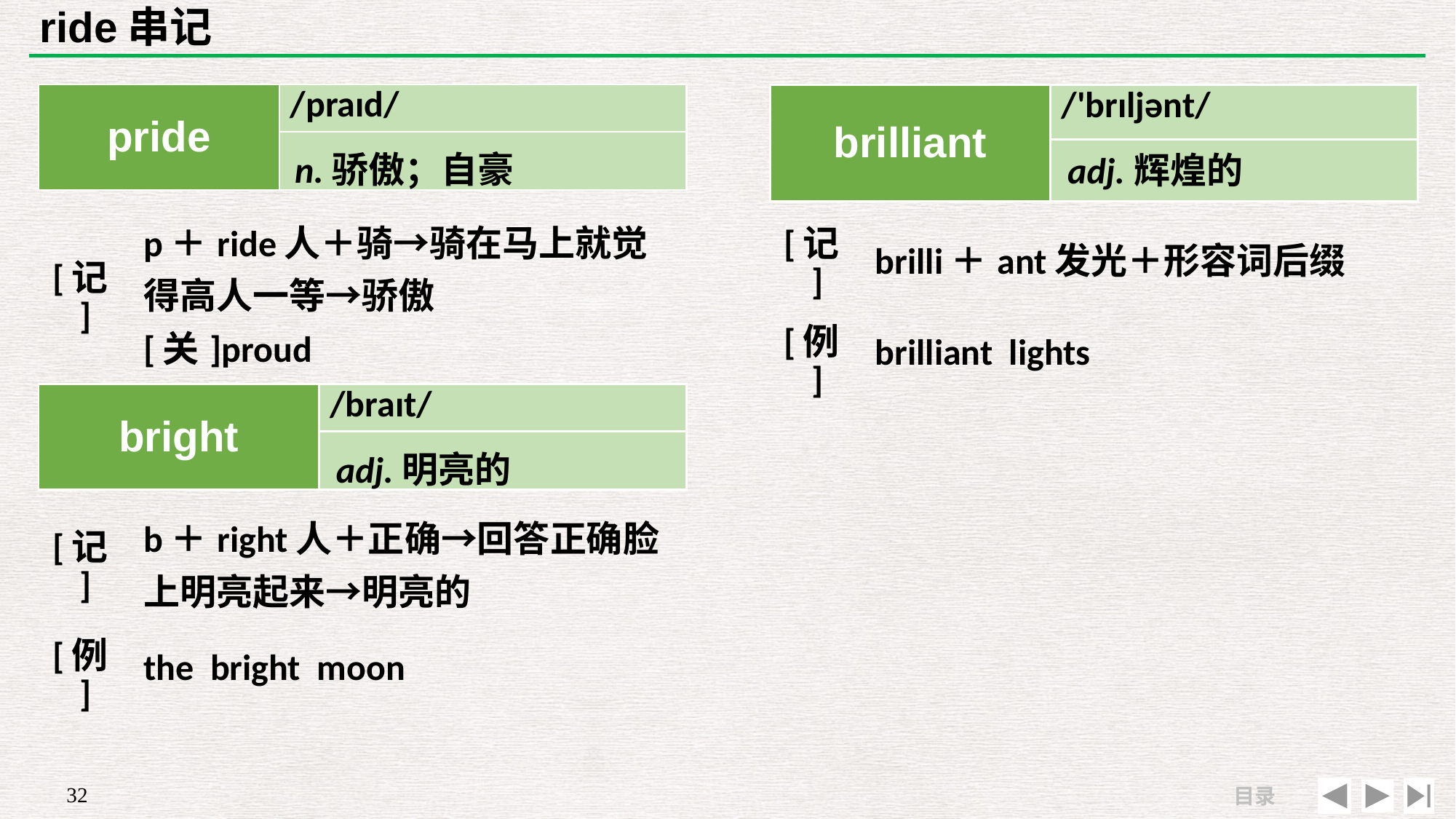

# ride串记

| pride | /praɪd/ |
| --- | --- |
|  |  |
| brilliant | /'brɪljənt/ |
| --- | --- |
|  |  |
n.骄傲；自豪
adj.辉煌的
| [记] | p＋ride人＋骑→骑在马上就觉得高人一等→骄傲 [关]proud |
| --- | --- |
|  |  |
| [记] | brilli＋ant发光＋形容词后缀 |
| --- | --- |
| [例] | brilliant lights |
| bright | /braɪt/ |
| --- | --- |
|  |  |
adj.明亮的
| [记] | b＋right人＋正确→回答正确脸上明亮起来→明亮的 |
| --- | --- |
| [例] | the bright moon |